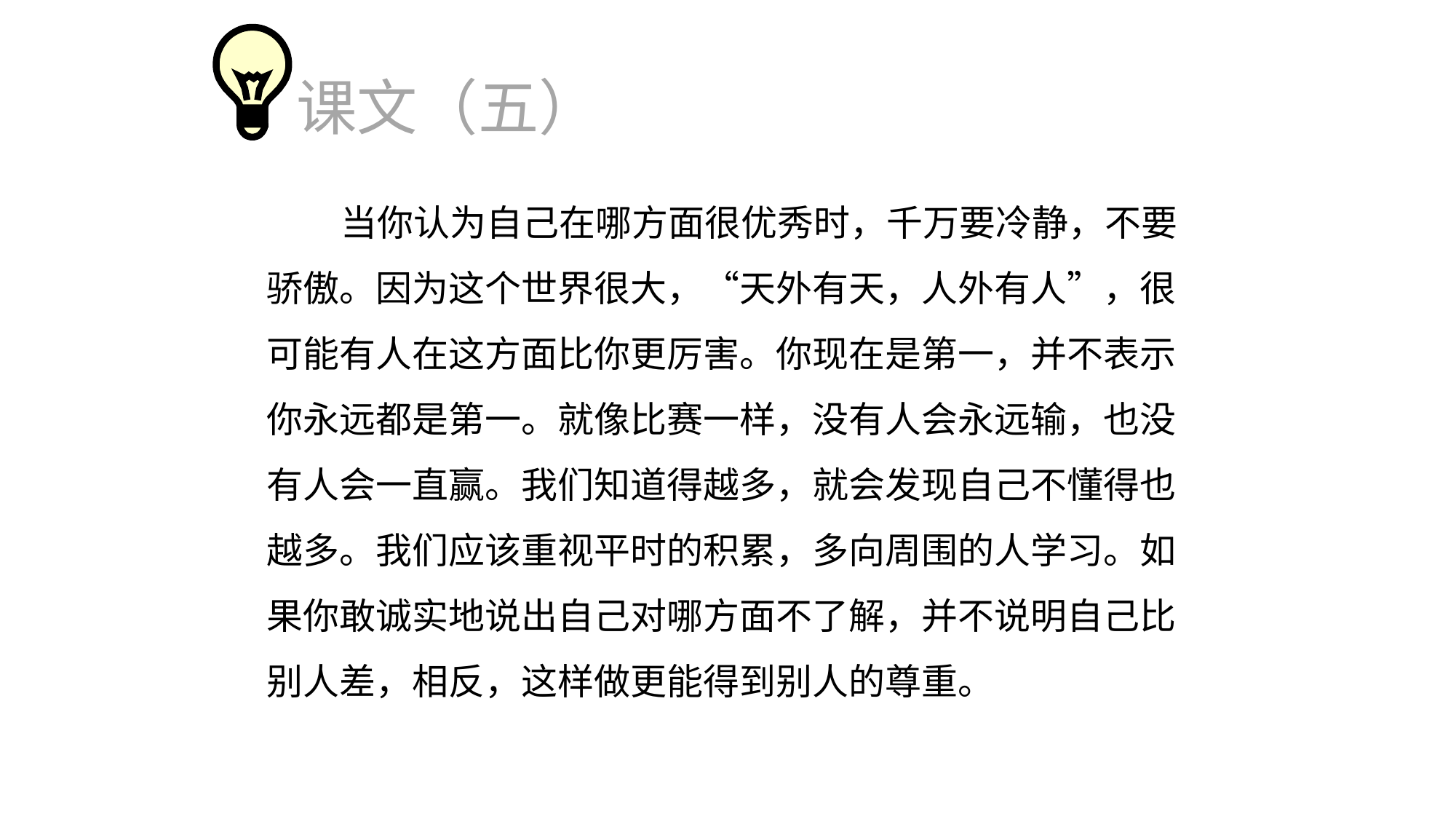

课文（五）
        当你认为自己在哪方面很优秀时，千万要冷静，不要
骄傲。因为这个世界很大，“天外有天，人外有人”，很
可能有人在这方面比你更厉害。你现在是第一，并不表示
你永远都是第一。就像比赛一样，没有人会永远输，也没
有人会一直赢。我们知道得越多，就会发现自己不懂得也
越多。我们应该重视平时的积累，多向周围的人学习。如
果你敢诚实地说出自己对哪方面不了解，并不说明自己比
别人差，相反，这样做更能得到别人的尊重。